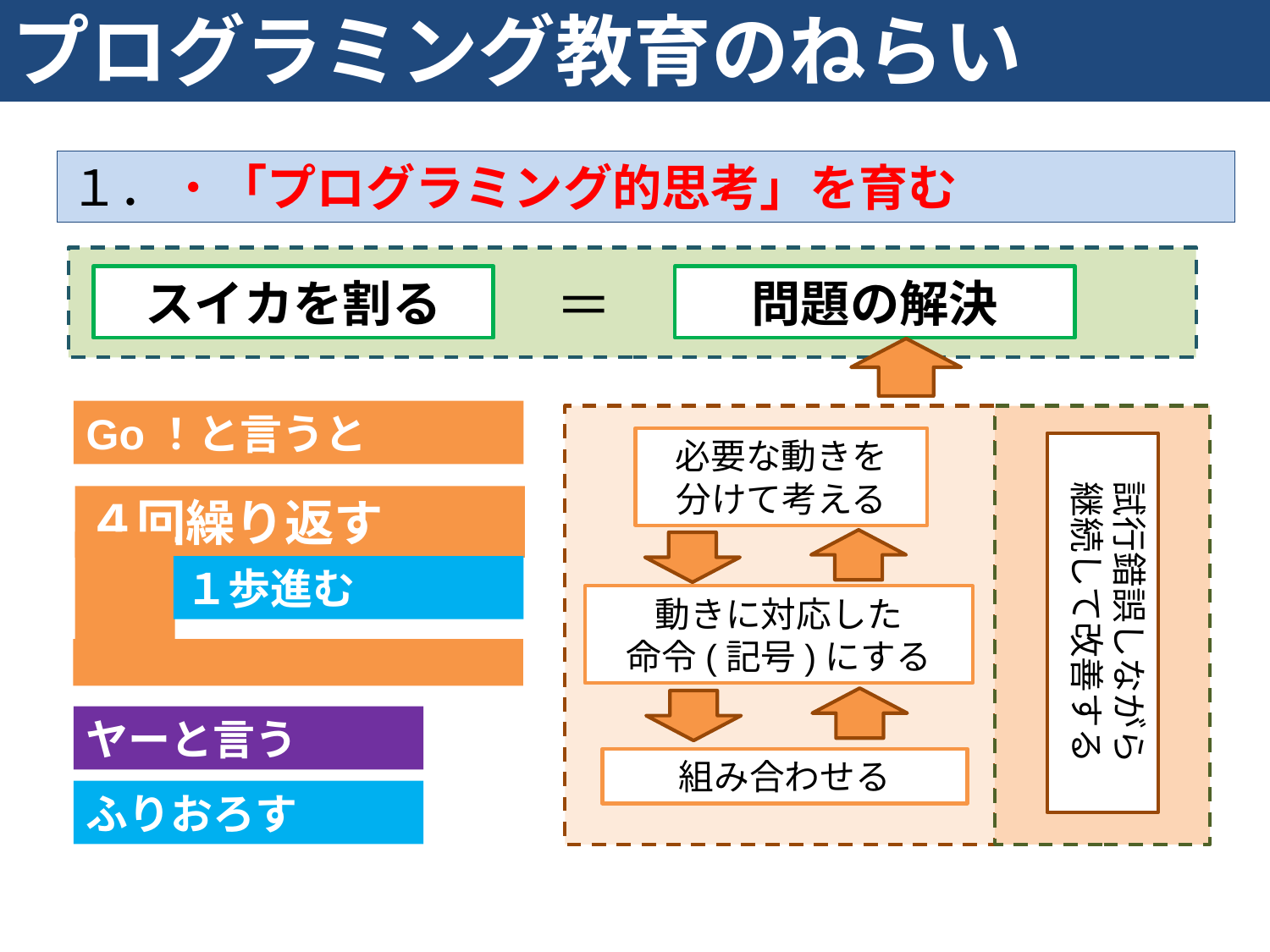

プログラミング教育のねらい
１．・「プログラミング的思考」を育む

＝
スイカを割る
問題の解決

Go！と言うと

必要な動きを
分けて考える
試行錯誤しながら
継続して改善する
４回繰り返す

１歩進む
動きに対応した
命令(記号)にする

ヤーと言う
組み合わせる
ふりおろす